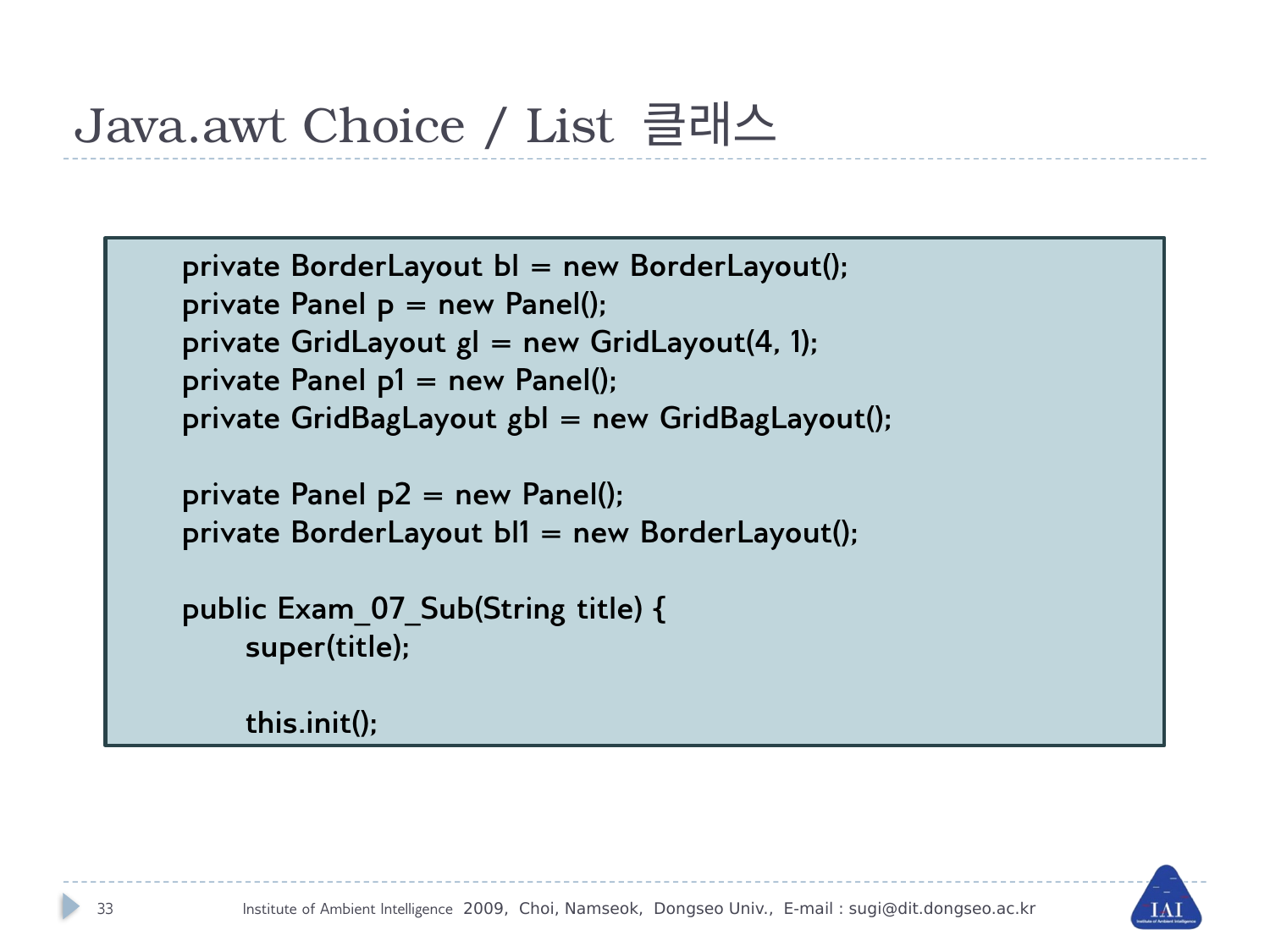

# Java.awt Choice / List 클래스

private BorderLayout bl = new BorderLayout();
private Panel p = new Panel();
private GridLayout gl = new GridLayout(4, 1);
private Panel p1 = new Panel();
private GridBagLayout gbl = new GridBagLayout();

private Panel p2 = new Panel();
private BorderLayout bl1 = new BorderLayout();

public Exam_07_Sub(String title) {
super(title);

this.init();